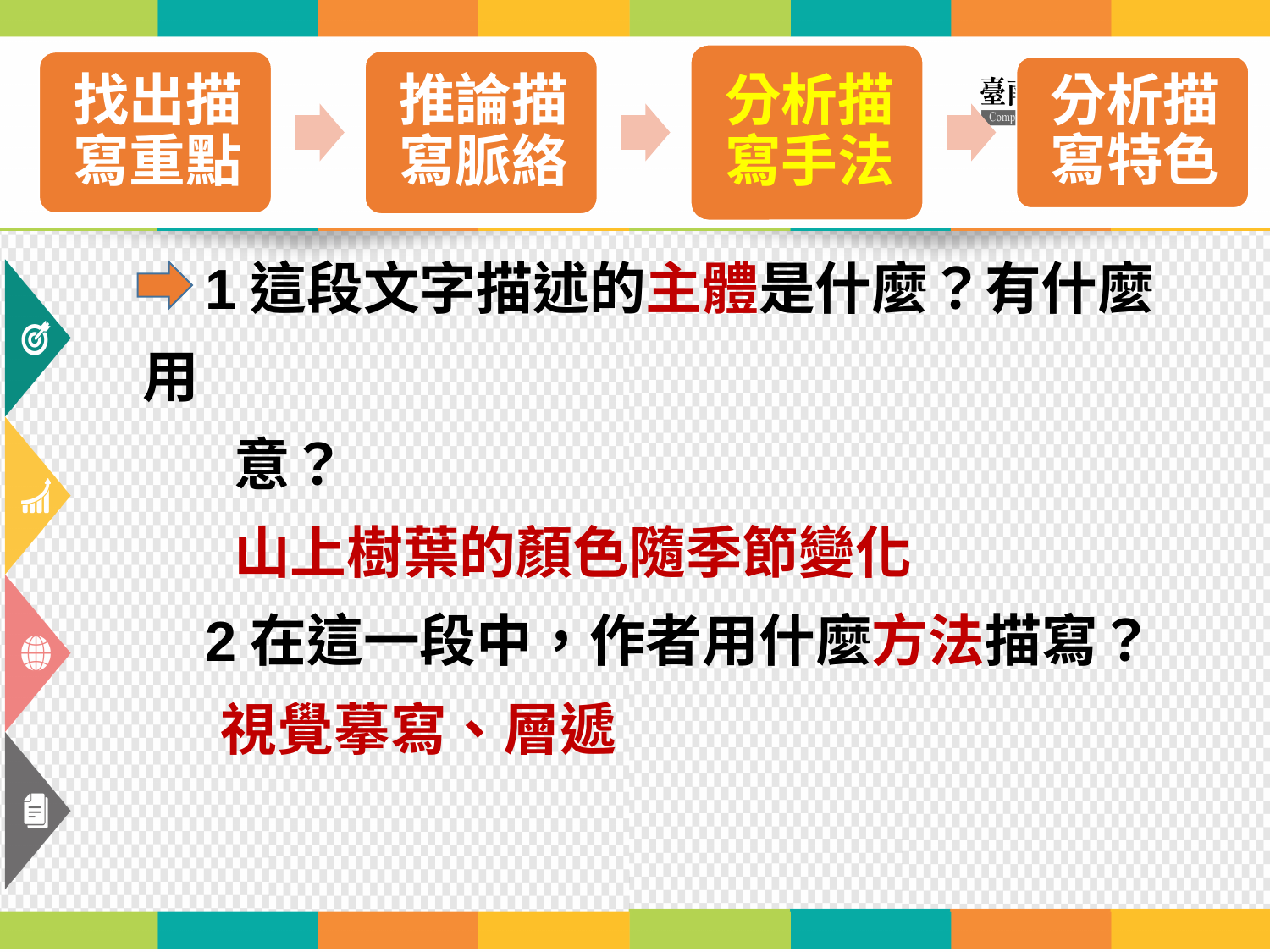

找出描寫重點

推論描寫脈絡

分析描寫手法

分析描寫特色
    1這段文字描述的主體是什麼？有什麼用
      意？
      山上樹葉的顏色隨季節變化
    2在這一段中，作者用什麼方法描寫？
     視覺摹寫、層遞